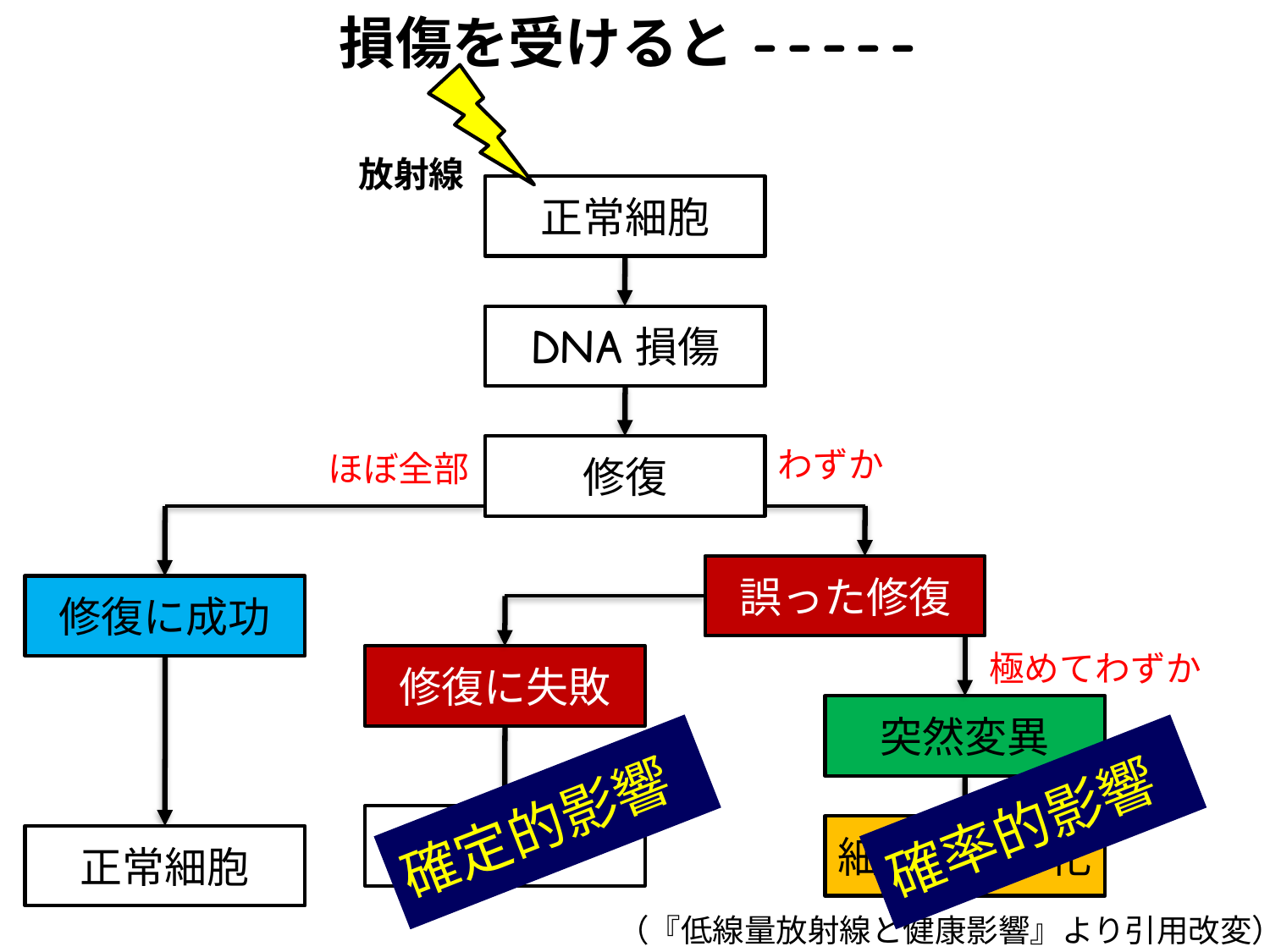

# 損傷を受けると-----

放射線
正常細胞
DNA損傷
修復
わずか
ほぼ全部
誤った修復
修復に成功
極めてわずか
修復に失敗
突然変異
確率的影響
確定的影響
細胞死
細胞のがん化
正常細胞
（『低線量放射線と健康影響』より引用改変）